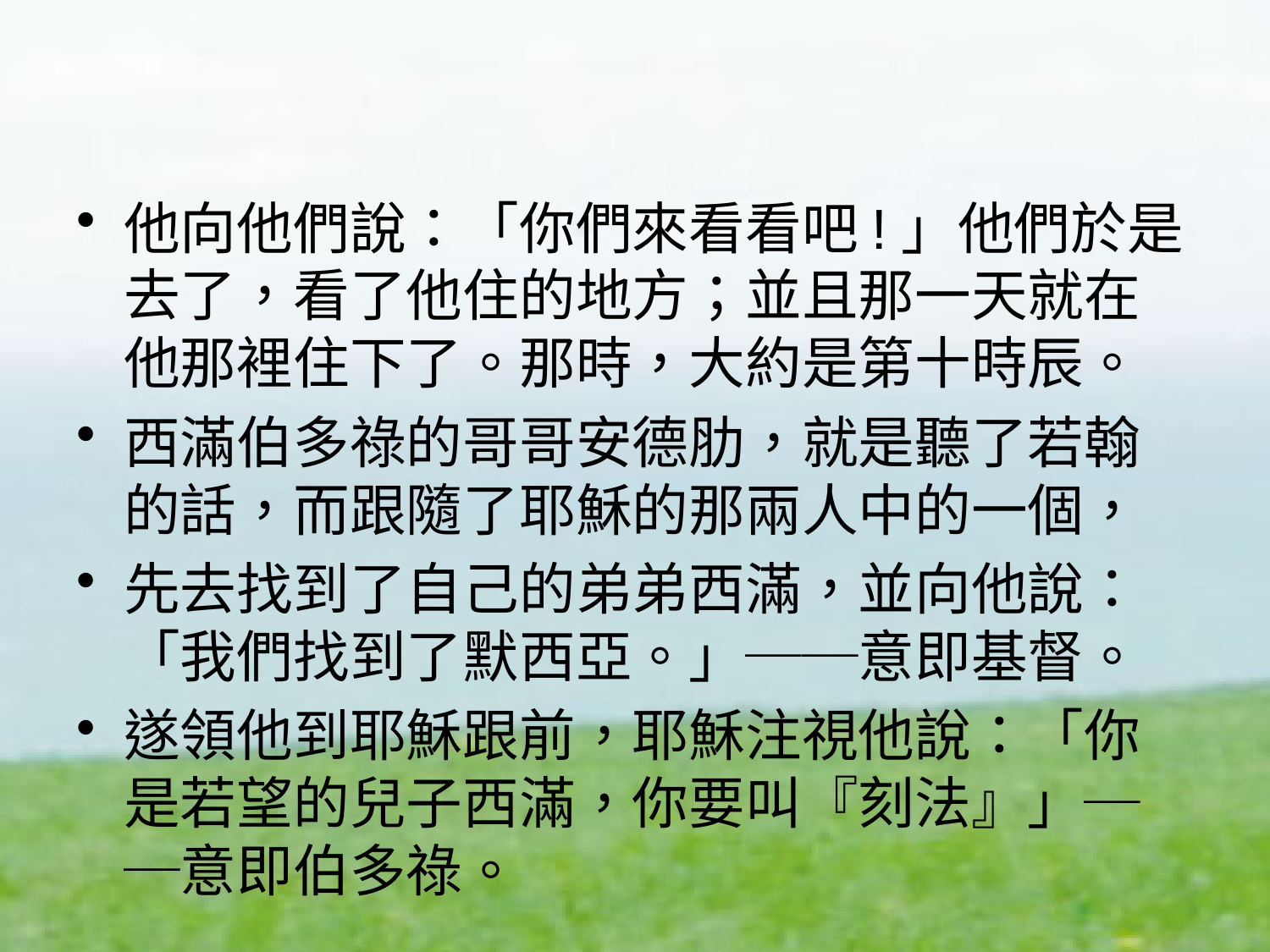

#
他向他們說：「你們來看看吧!」他們於是去了，看了他住的地方；並且那一天就在他那裡住下了。那時，大約是第十時辰。
西滿伯多祿的哥哥安德肋，就是聽了若翰的話，而跟隨了耶穌的那兩人中的一個，
先去找到了自己的弟弟西滿，並向他說：「我們找到了默西亞。」──意即基督。
遂領他到耶穌跟前，耶穌注視他說：「你是若望的兒子西滿，你要叫『刻法』」──意即伯多祿。